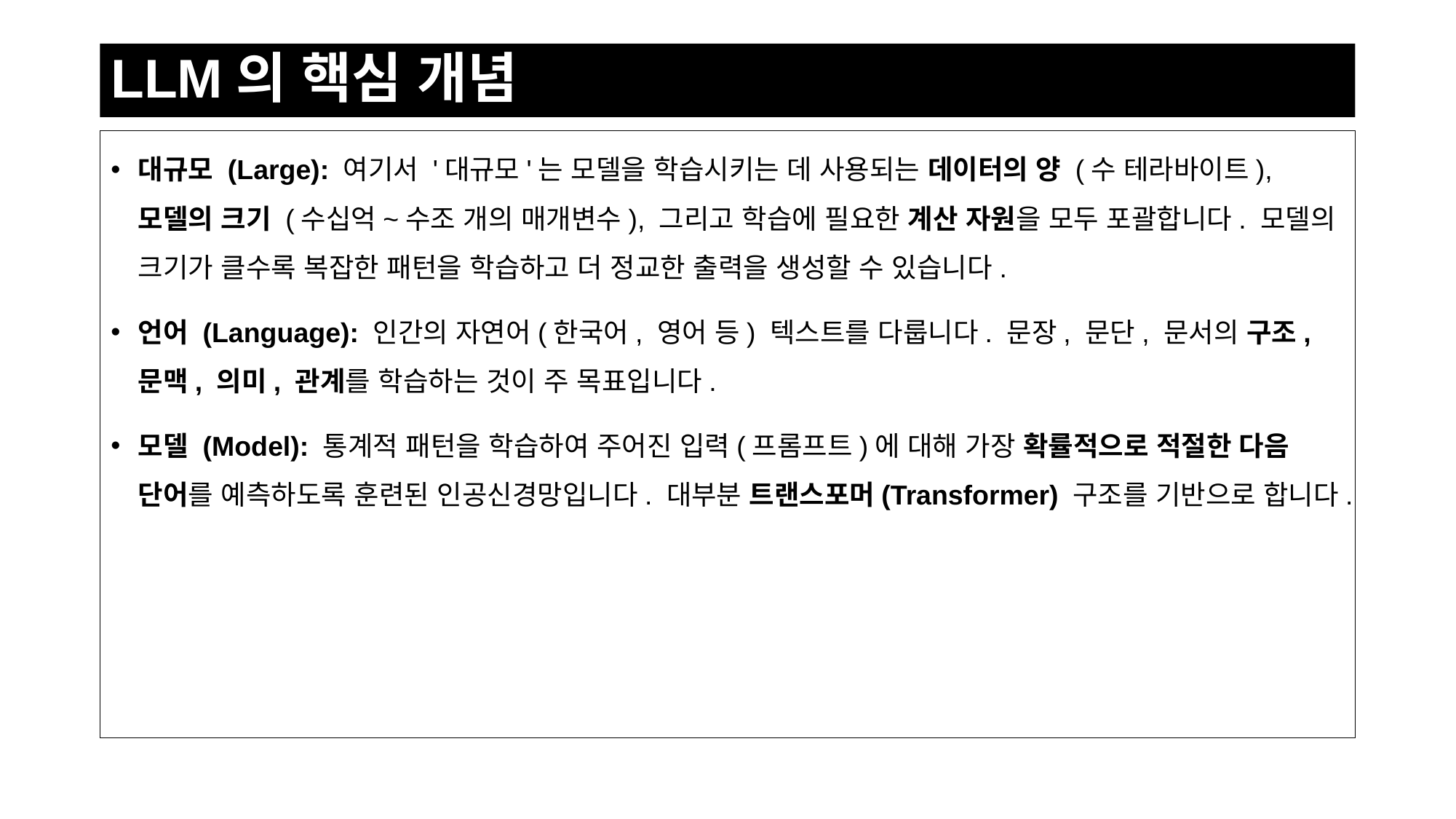

# LLM의 핵심 개념
대규모 (Large): 여기서 '대규모'는 모델을 학습시키는 데 사용되는 데이터의 양 (수 테라바이트), 모델의 크기 (수십억~수조 개의 매개변수), 그리고 학습에 필요한 계산 자원을 모두 포괄합니다. 모델의 크기가 클수록 복잡한 패턴을 학습하고 더 정교한 출력을 생성할 수 있습니다.
언어 (Language): 인간의 자연어(한국어, 영어 등) 텍스트를 다룹니다. 문장, 문단, 문서의 구조, 문맥, 의미, 관계를 학습하는 것이 주 목표입니다.
모델 (Model): 통계적 패턴을 학습하여 주어진 입력(프롬프트)에 대해 가장 확률적으로 적절한 다음 단어를 예측하도록 훈련된 인공신경망입니다. 대부분 트랜스포머(Transformer) 구조를 기반으로 합니다.